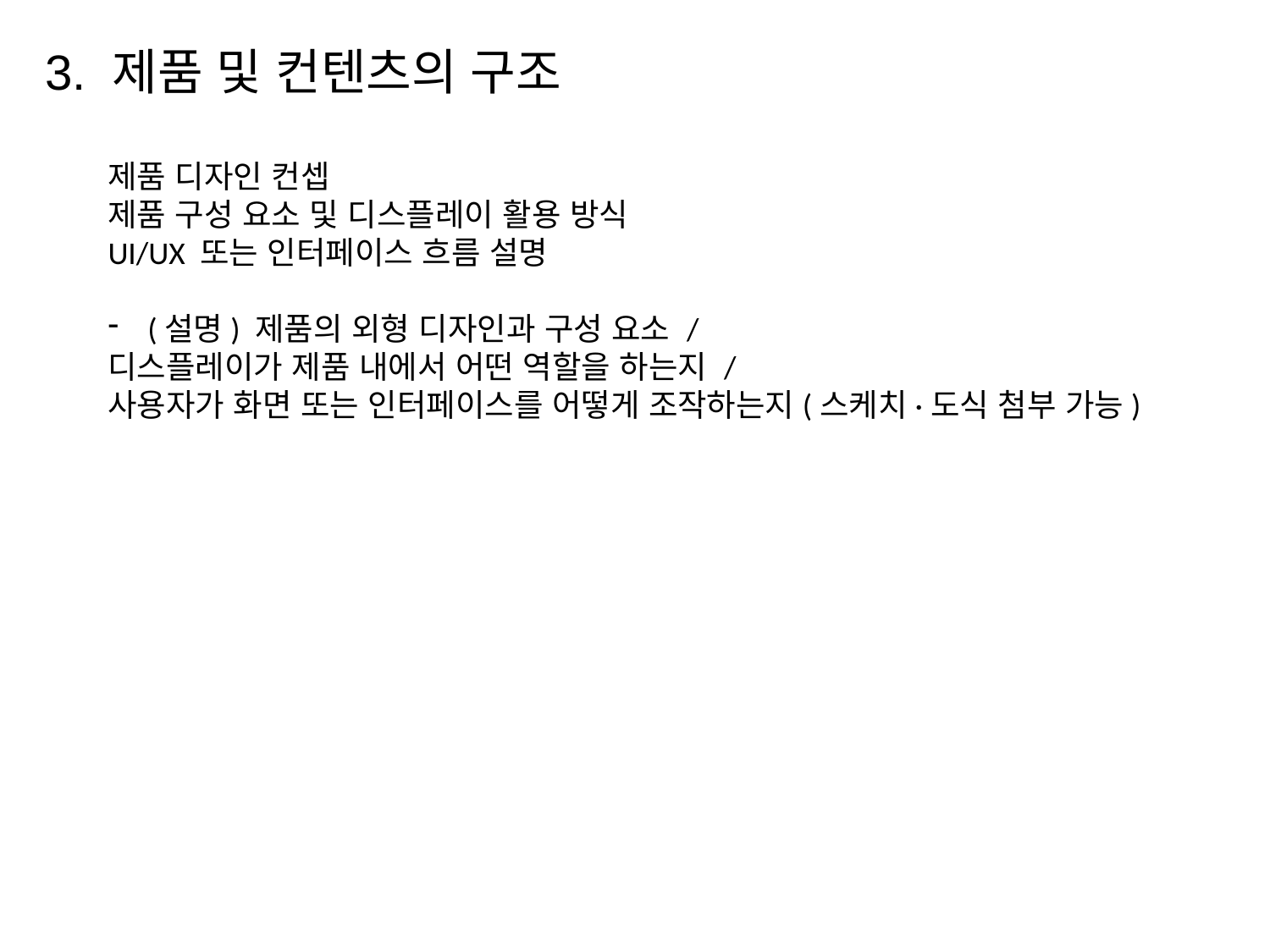

# 3. 제품 및 컨텐츠의 구조
제품 디자인 컨셉
제품 구성 요소 및 디스플레이 활용 방식
UI/UX 또는 인터페이스 흐름 설명

(설명) 제품의 외형 디자인과 구성 요소 /
디스플레이가 제품 내에서 어떤 역할을 하는지 /
사용자가 화면 또는 인터페이스를 어떻게 조작하는지(스케치·도식 첨부 가능)